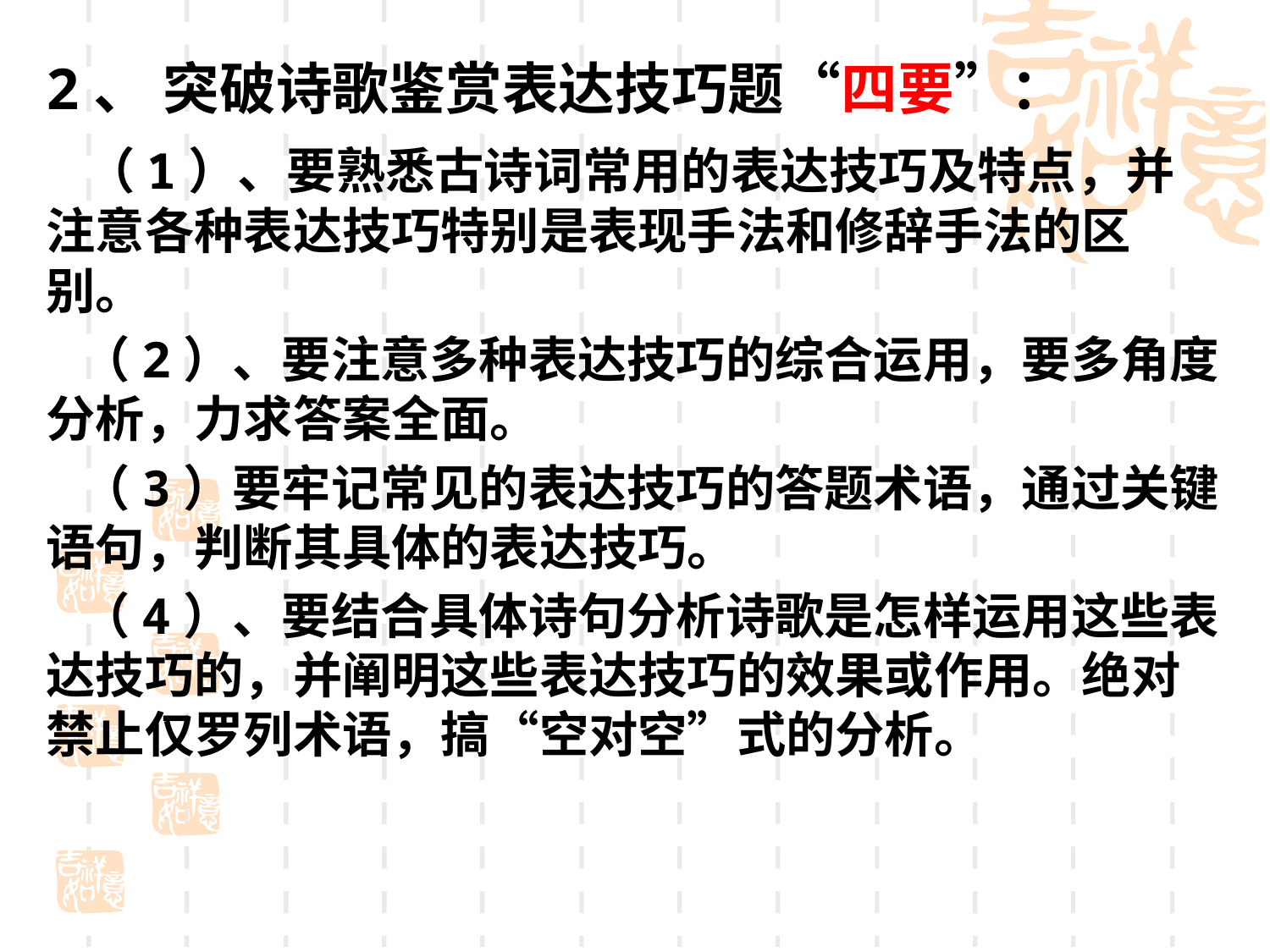

2、 突破诗歌鉴赏表达技巧题“四要”：
  （1）、要熟悉古诗词常用的表达技巧及特点，并注意各种表达技巧特别是表现手法和修辞手法的区别。
  （2）、要注意多种表达技巧的综合运用，要多角度分析，力求答案全面。
  （3）要牢记常见的表达技巧的答题术语，通过关键语句，判断其具体的表达技巧。
  （4）、要结合具体诗句分析诗歌是怎样运用这些表达技巧的，并阐明这些表达技巧的效果或作用。绝对禁止仅罗列术语，搞“空对空”式的分析。